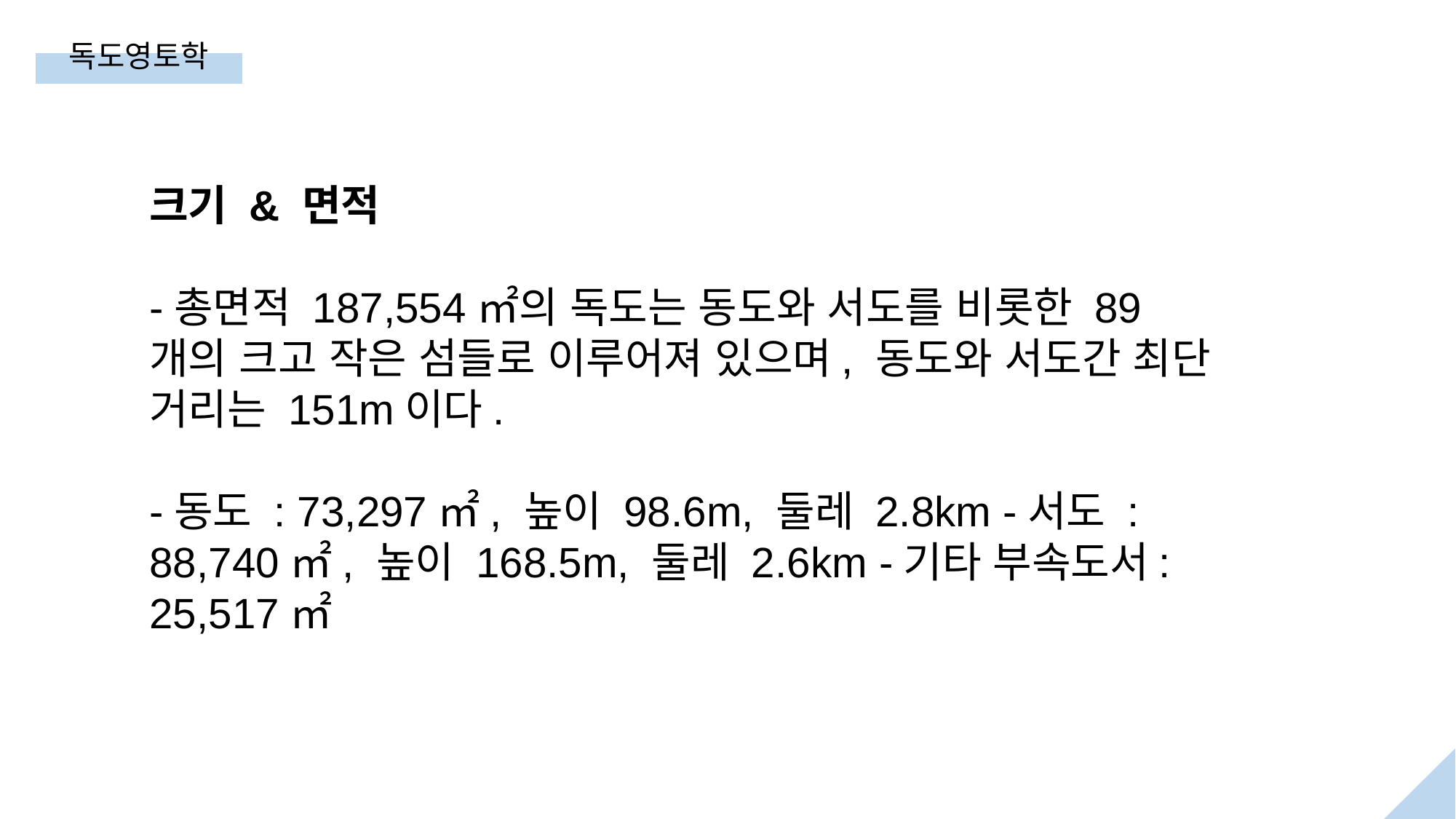

독도영토학

크기 & 면적

-총면적 187,554㎡의 독도는 동도와 서도를 비롯한 89개의 크고 작은 섬들로 이루어져 있으며, 동도와 서도간 최단 거리는 151m이다.

-동도 : 73,297㎡, 높이 98.6m, 둘레 2.8km -서도 : 88,740㎡, 높이 168.5m, 둘레 2.6km -기타 부속도서: 25,517㎡